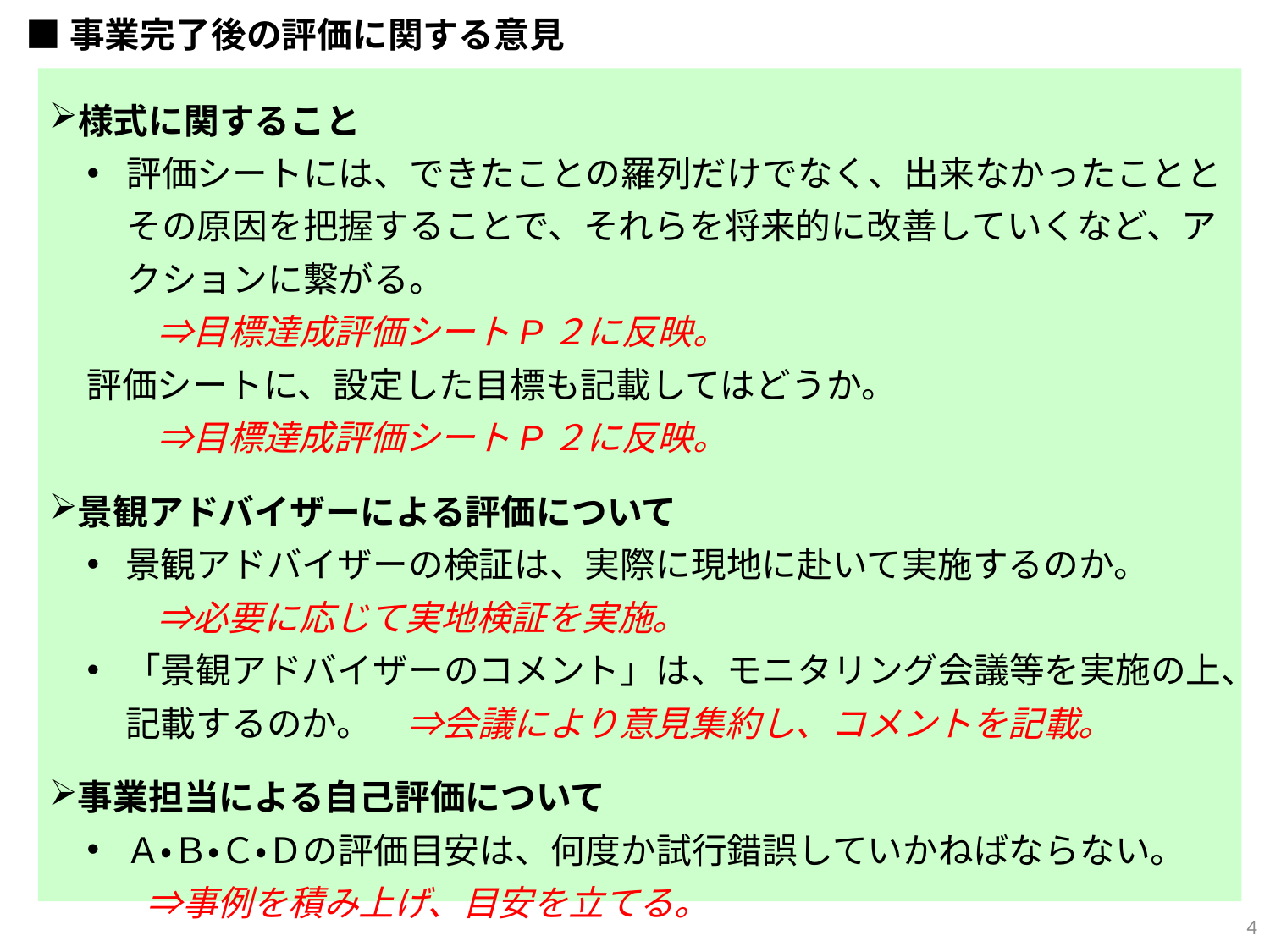

■事業完了後の評価に関する意見

様式に関すること
評価シートには、できたことの羅列だけでなく、出来なかったこととその原因を把握することで、それらを将来的に改善していくなど、アクションに繋がる。
　　⇒目標達成評価シートP２に反映。
評価シートに、設定した目標も記載してはどうか。
　　⇒目標達成評価シートP２に反映。
景観アドバイザーによる評価について
景観アドバイザーの検証は、実際に現地に赴いて実施するのか。
　　⇒必要に応じて実地検証を実施。
「景観アドバイザーのコメント」は、モニタリング会議等を実施の上、記載するのか。　⇒会議により意見集約し、コメントを記載。
事業担当による自己評価について
Ａ・Ｂ・Ｃ・Ｄの評価目安は、何度か試行錯誤していかねばならない。
　⇒事例を積み上げ、目安を立てる。
4